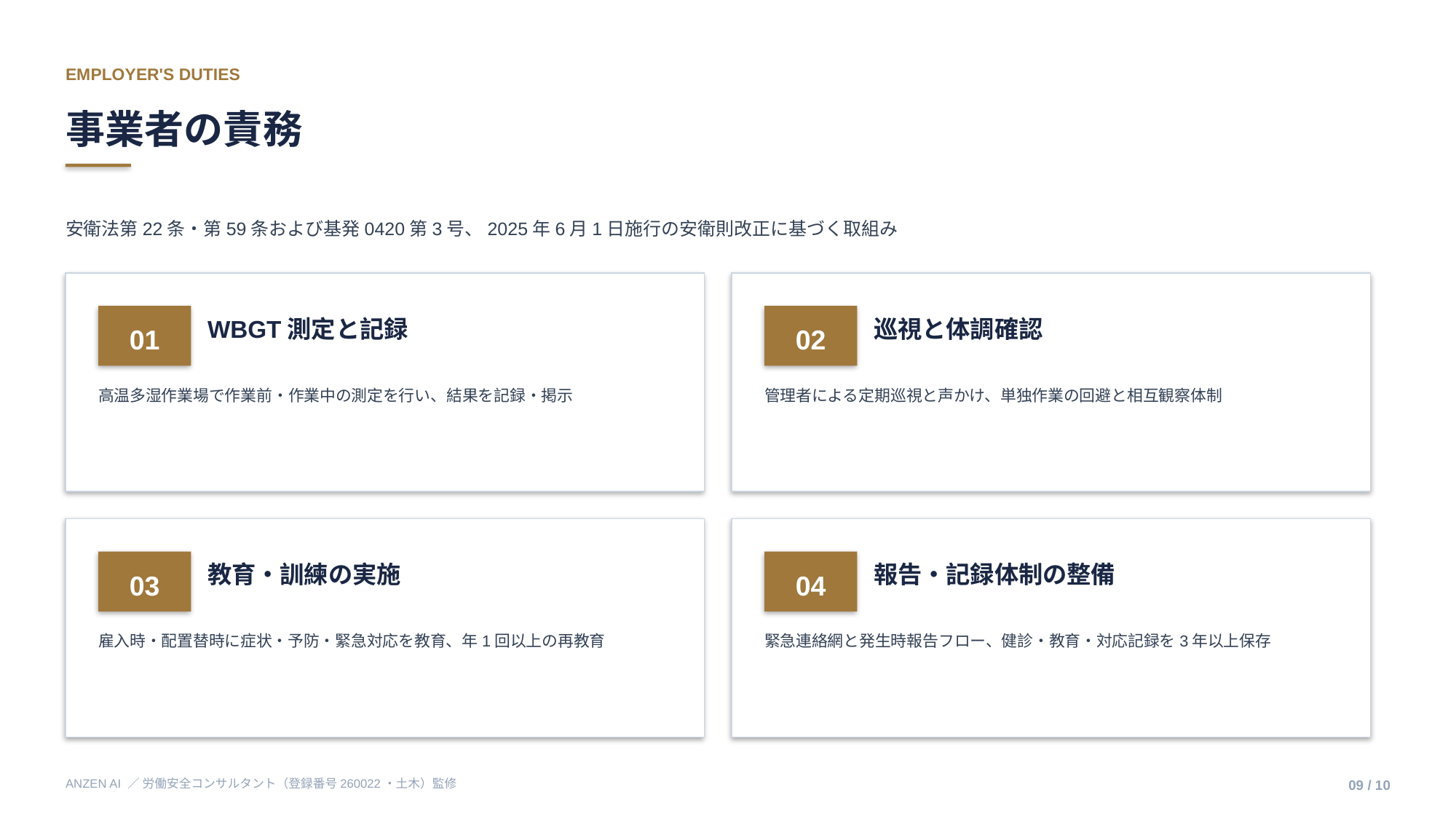

EMPLOYER'S DUTIES
事業者の責務

安衛法第22条・第59条および基発0420第3号、2025年6月1日施行の安衛則改正に基づく取組み

01

02
WBGT測定と記録
巡視と体調確認
高温多湿作業場で作業前・作業中の測定を行い、結果を記録・掲示
管理者による定期巡視と声かけ、単独作業の回避と相互観察体制

03

04
教育・訓練の実施
報告・記録体制の整備
雇入時・配置替時に症状・予防・緊急対応を教育、年1回以上の再教育
緊急連絡網と発生時報告フロー、健診・教育・対応記録を3年以上保存
ANZEN AI ／ 労働安全コンサルタント（登録番号260022・土木）監修
09 / 10